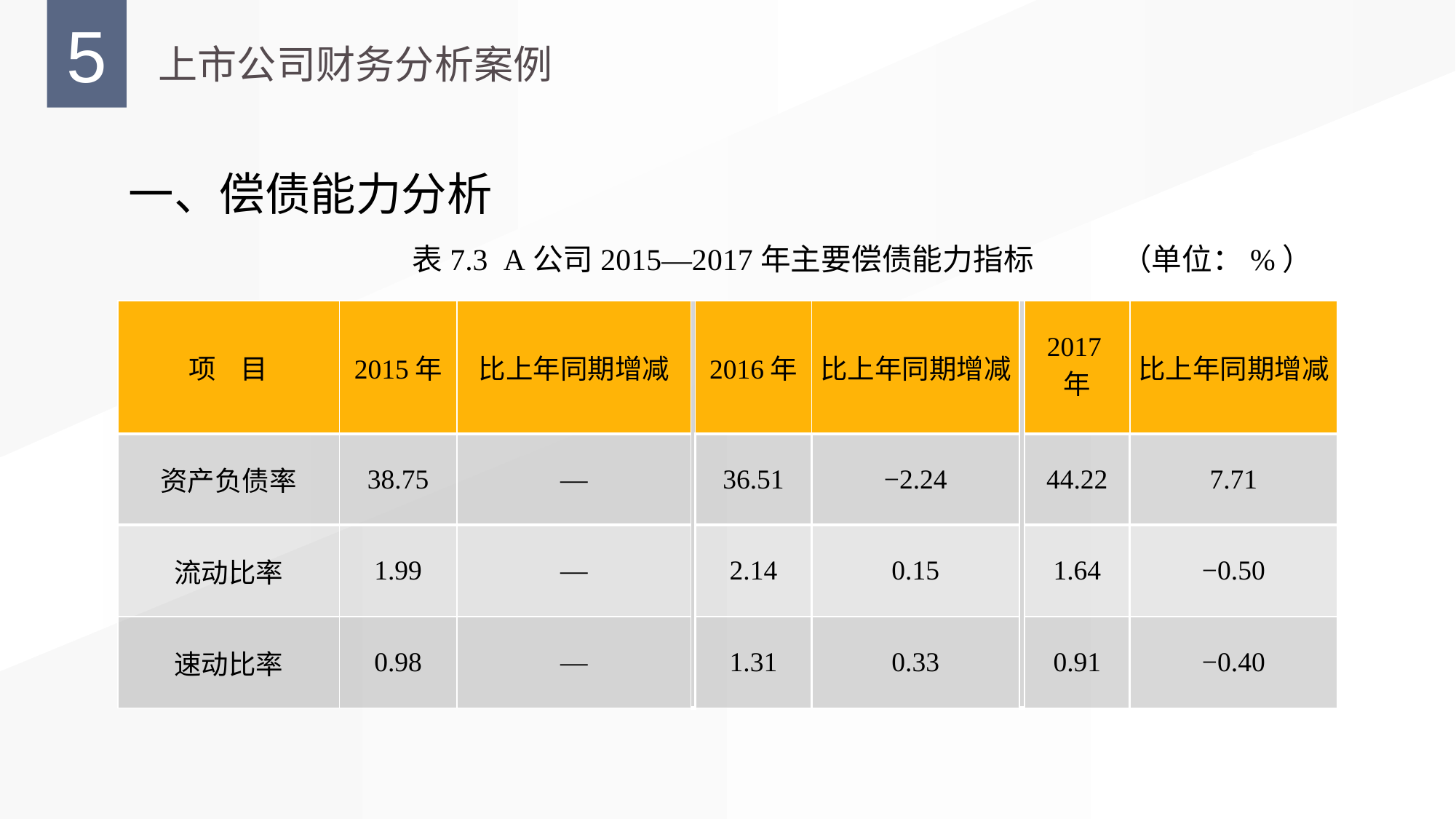

一、偿债能力分析
表7.3  A公司2015—2017年主要偿债能力指标             （单位：%）
| 项 目 | 2015年 | 比上年同期增减 |  | 2016年 | 比上年同期增减 |  | 2017年 | 比上年同期增减 |
| --- | --- | --- | --- | --- | --- | --- | --- | --- |
| 资产负债率 | 38.75 | — |  | 36.51 | −2.24 |  | 44.22 | 7.71 |
| 流动比率 | 1.99 | — |  | 2.14 | 0.15 |  | 1.64 | −0.50 |
| 速动比率 | 0.98 | — |  | 1.31 | 0.33 |  | 0.91 | −0.40 |